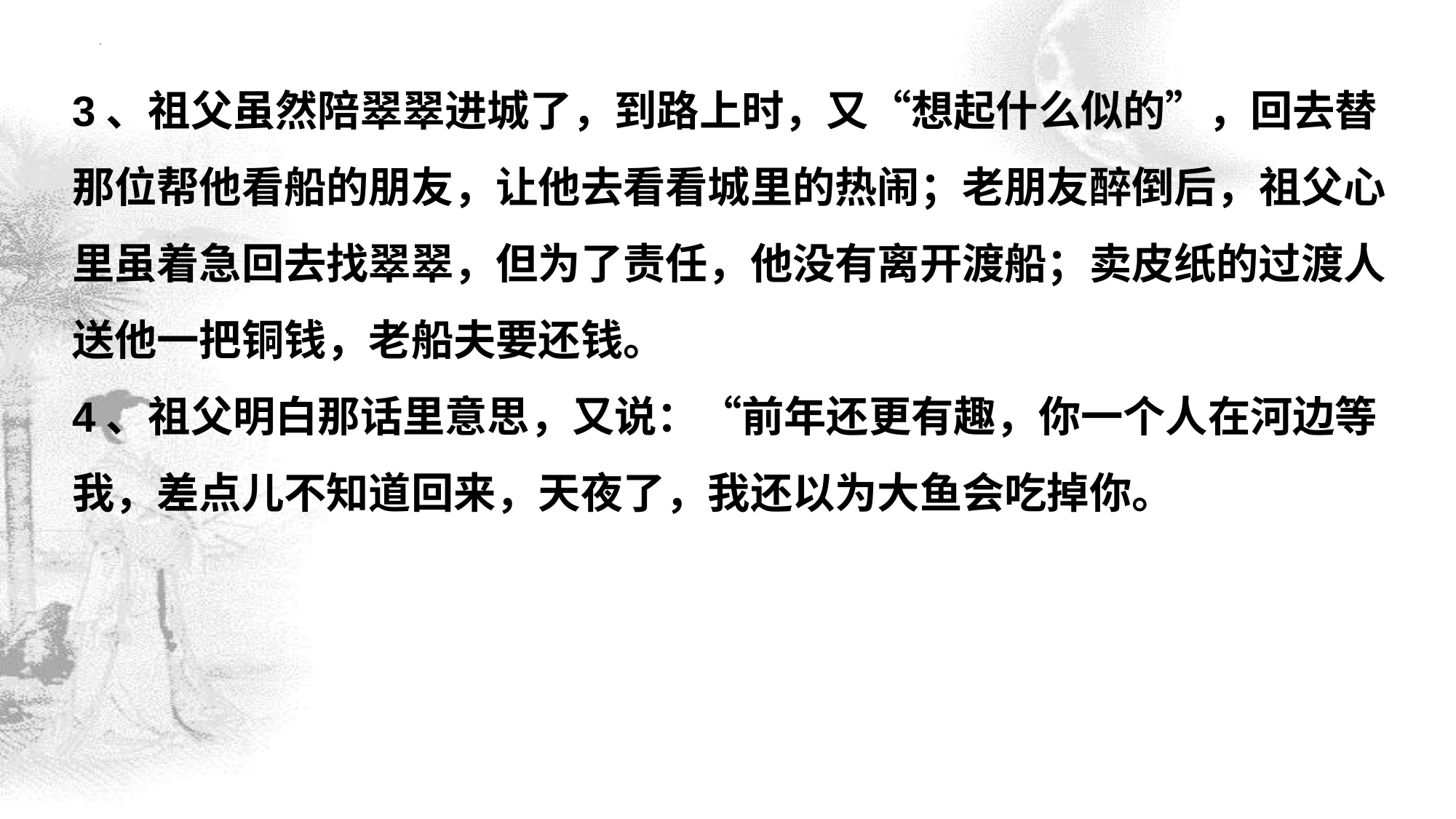

3、祖父虽然陪翠翠进城了，到路上时，又“想起什么似的”，回去替那位帮他看船的朋友，让他去看看城里的热闹；老朋友醉倒后，祖父心里虽着急回去找翠翠，但为了责任，他没有离开渡船；卖皮纸的过渡人送他一把铜钱，老船夫要还钱。
4、祖父明白那话里意思，又说：“前年还更有趣，你一个人在河边等我，差点儿不知道回来，天夜了，我还以为大鱼会吃掉你。